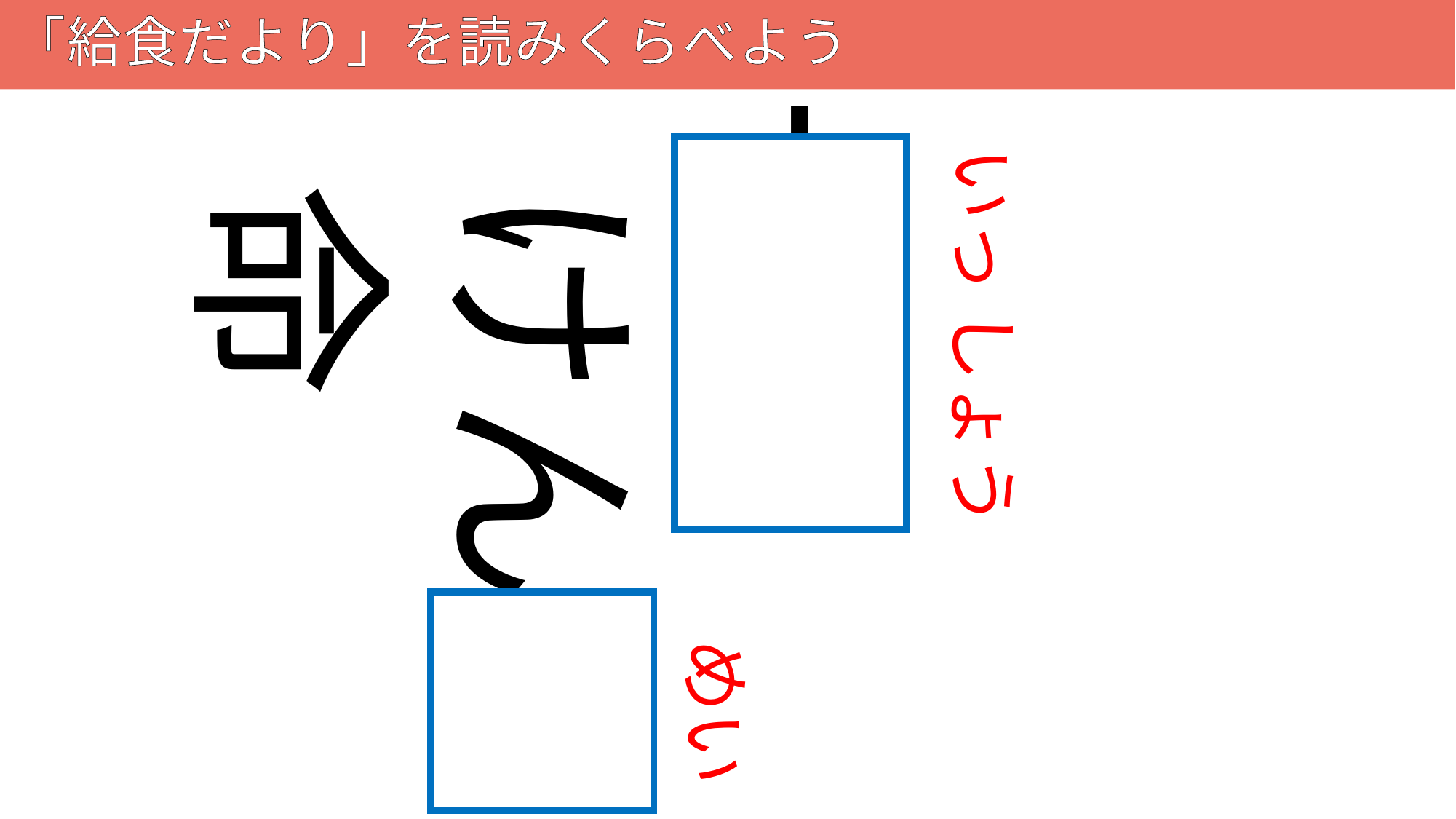

# 「給食だより」を読みくらべよう
105
一生

いっ しょう
けん命

めい